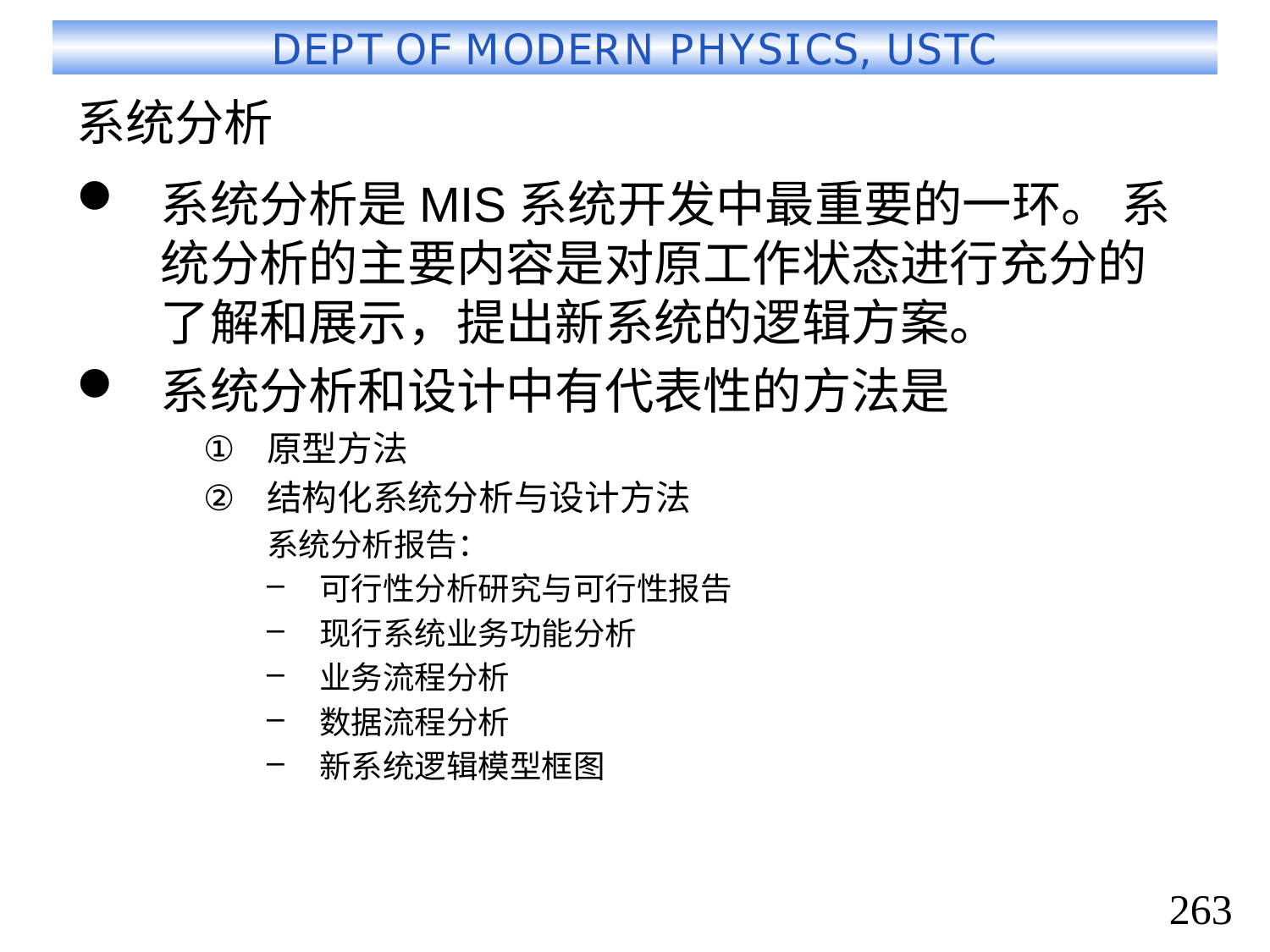

# 系统分析
系统分析是MIS系统开发中最重要的一环。 系统分析的主要内容是对原工作状态进行充分的了解和展示，提出新系统的逻辑方案。
系统分析和设计中有代表性的方法是
原型方法
结构化系统分析与设计方法
系统分析报告：
可行性分析研究与可行性报告
现行系统业务功能分析
业务流程分析
数据流程分析
新系统逻辑模型框图